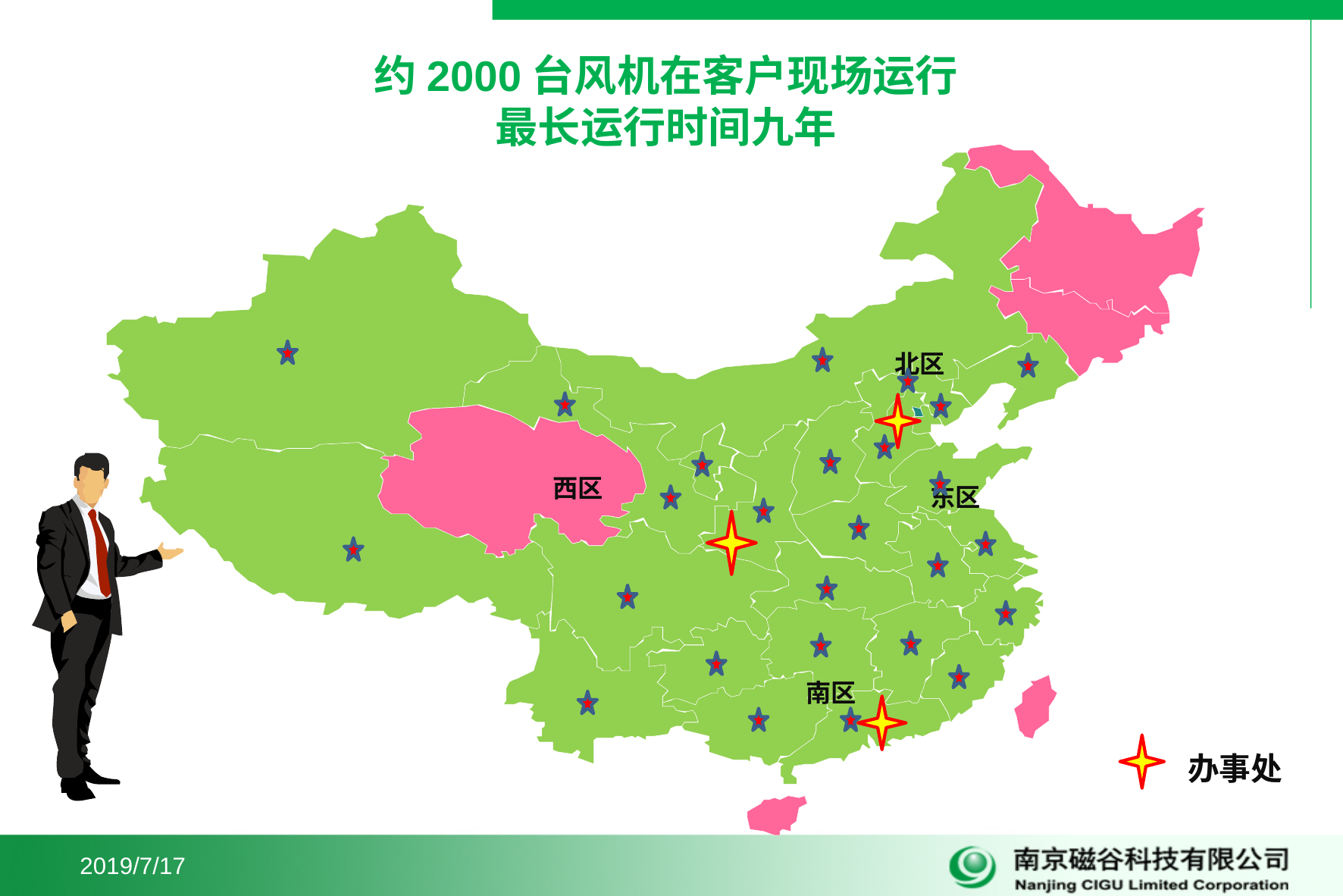

# 约2000台风机在客户现场运行 最长运行时间九年

北区

西区
东区

南区

办事处
2019/7/17